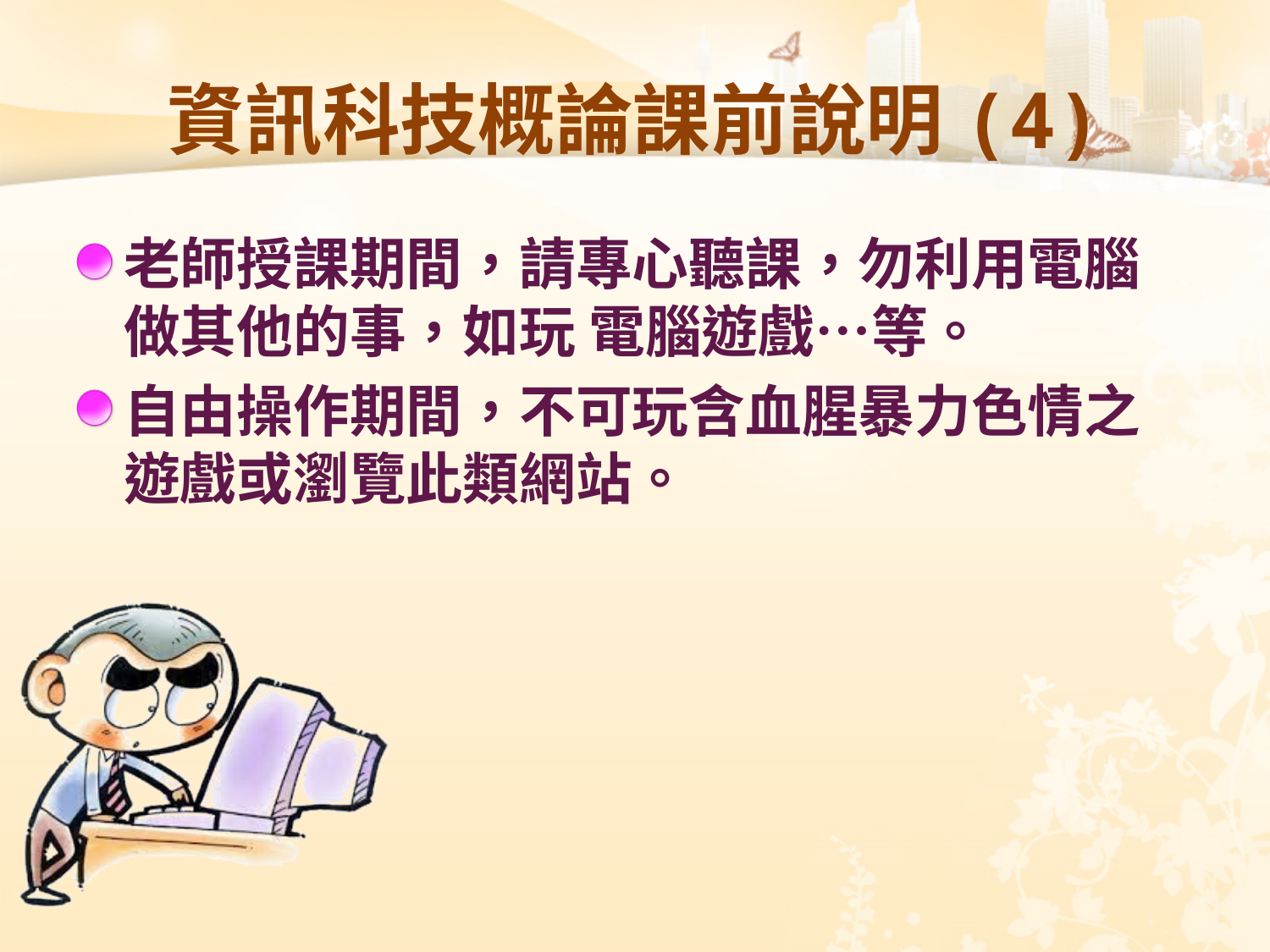

# 資訊科技概論課前說明(4)
老師授課期間，請專心聽課，勿利用電腦做其他的事，如玩 電腦遊戲…等。
自由操作期間，不可玩含血腥暴力色情之遊戲或瀏覽此類網站。